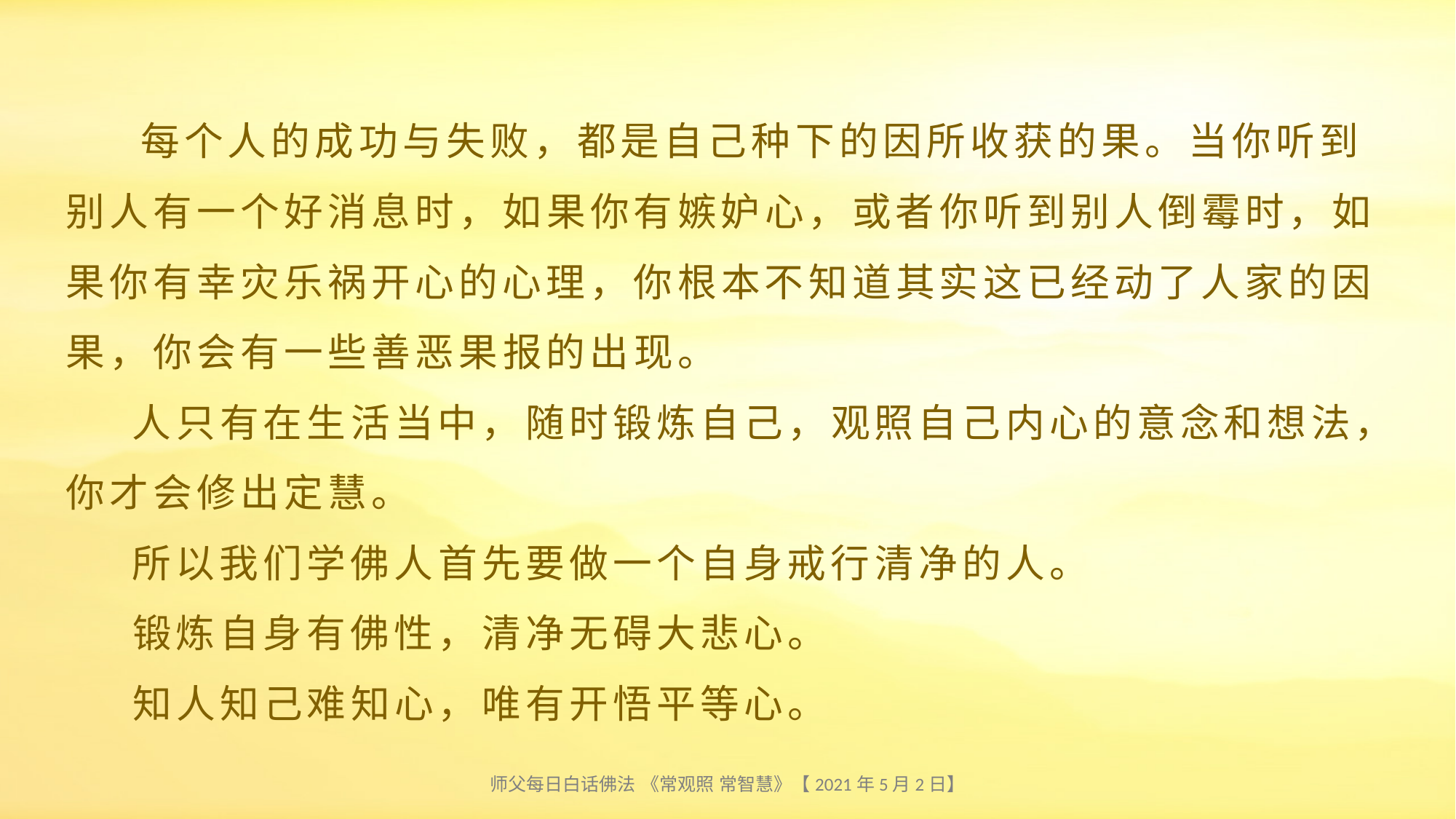

# 每个人的成功与失败，都是自己种下的因所收获的果。当你听到别人有一个好消息时，如果你有嫉妒心，或者你听到别人倒霉时，如果你有幸灾乐祸开心的心理，你根本不知道其实这已经动了人家的因果，你会有一些善恶果报的出现。 人只有在生活当中，随时锻炼自己，观照自己内心的意念和想法，你才会修出定慧。 所以我们学佛人首先要做一个自身戒行清净的人。 锻炼自身有佛性，清净无碍大悲心。 知人知己难知心，唯有开悟平等心。
师父每日白话佛法 《常观照 常智慧》【2021年5月2日】